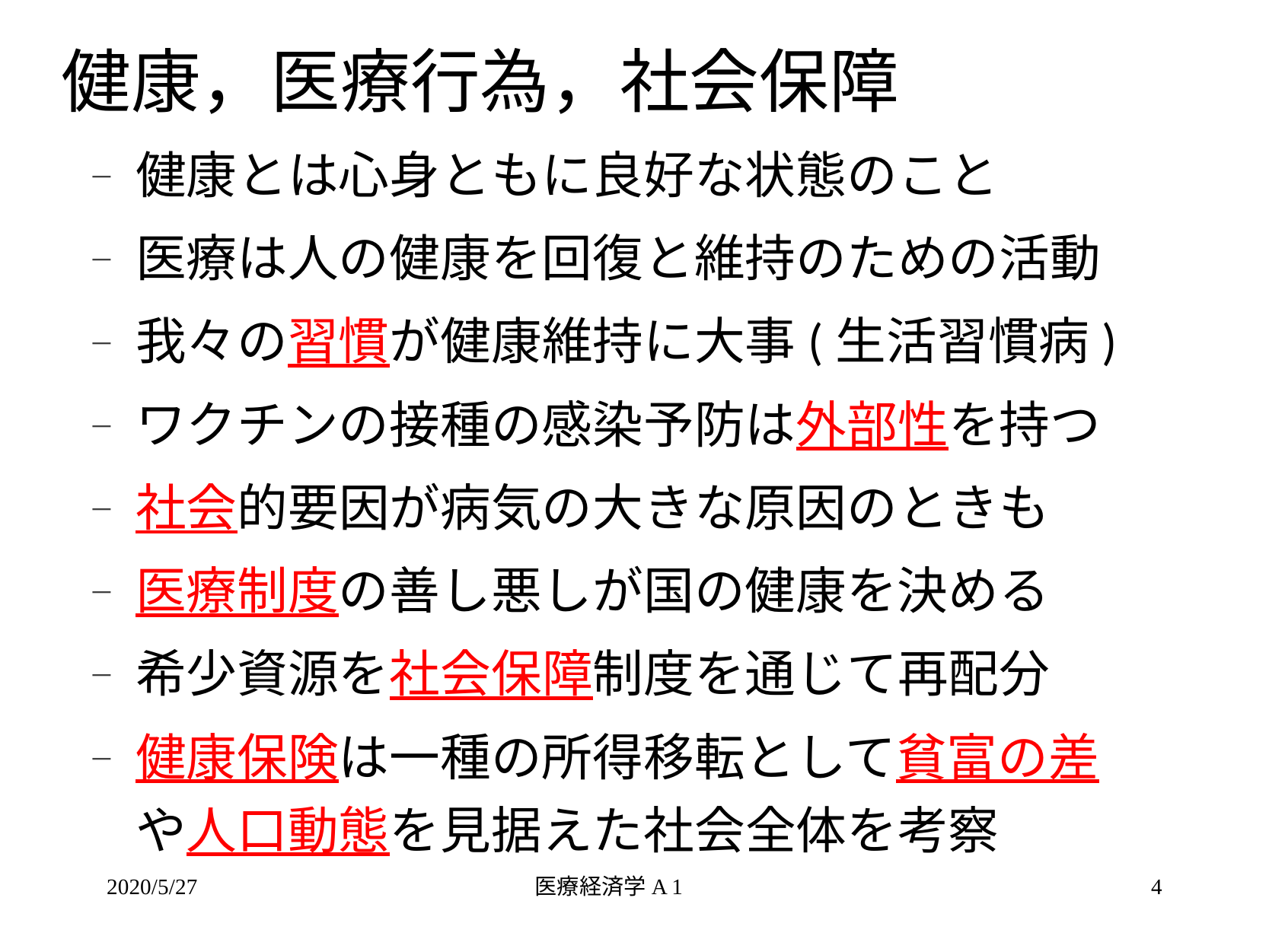

# 健康，医療行為，社会保障
健康とは心身ともに良好な状態のこと
医療は人の健康を回復と維持のための活動
我々の習慣が健康維持に大事(生活習慣病)
ワクチンの接種の感染予防は外部性を持つ
社会的要因が病気の大きな原因のときも
医療制度の善し悪しが国の健康を決める
希少資源を社会保障制度を通じて再配分
健康保険は一種の所得移転として貧富の差や人口動態を見据えた社会全体を考察

2020/5/27
医療経済学A 1
4